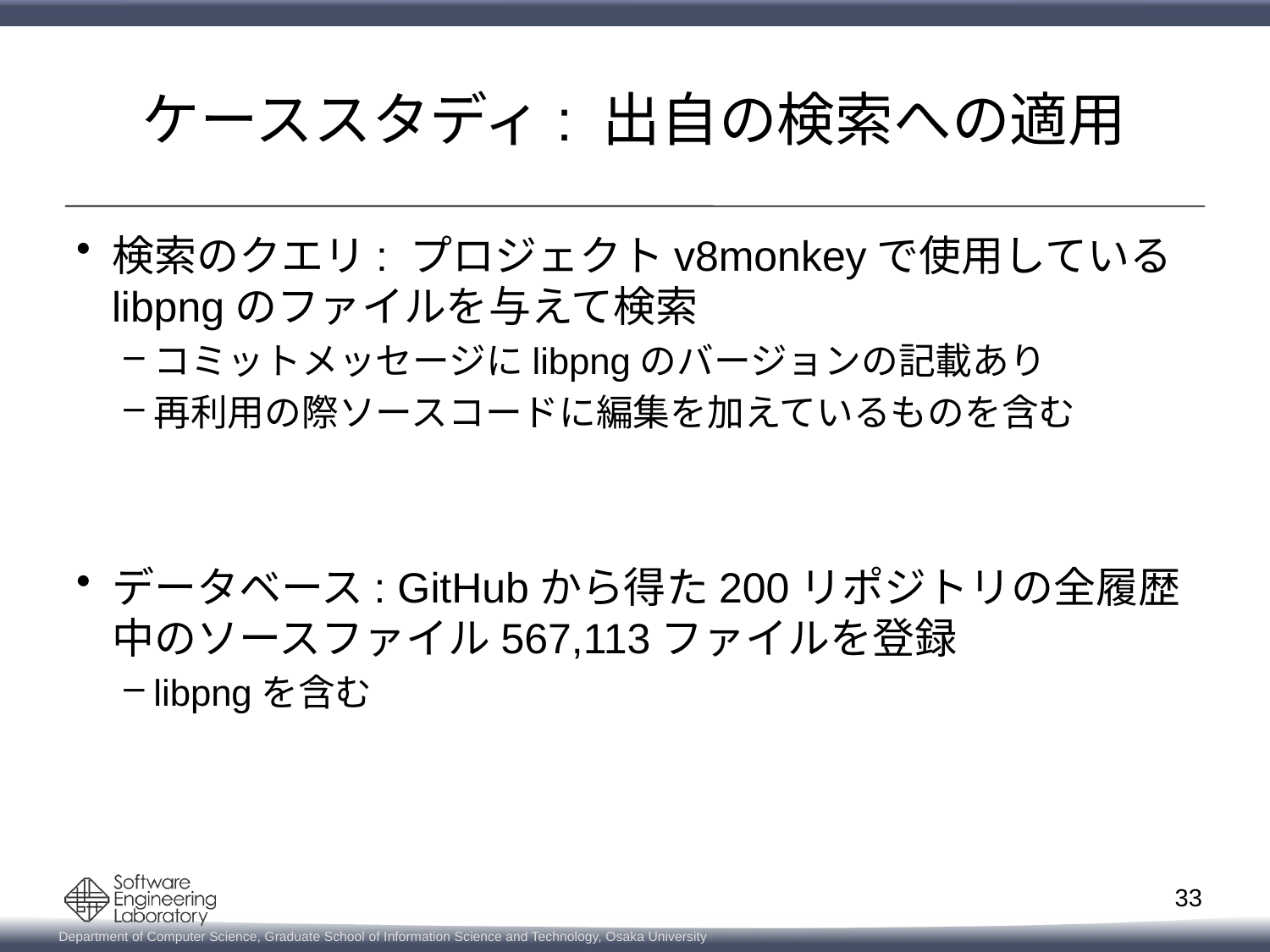

# ケーススタディ: 出自の検索への適用
検索のクエリ: プロジェクトv8monkeyで使用しているlibpngのファイルを与えて検索
コミットメッセージにlibpngのバージョンの記載あり
再利用の際ソースコードに編集を加えているものを含む

データベース: GitHubから得た200リポジトリの全履歴中のソースファイル567,113ファイルを登録
libpngを含む

33